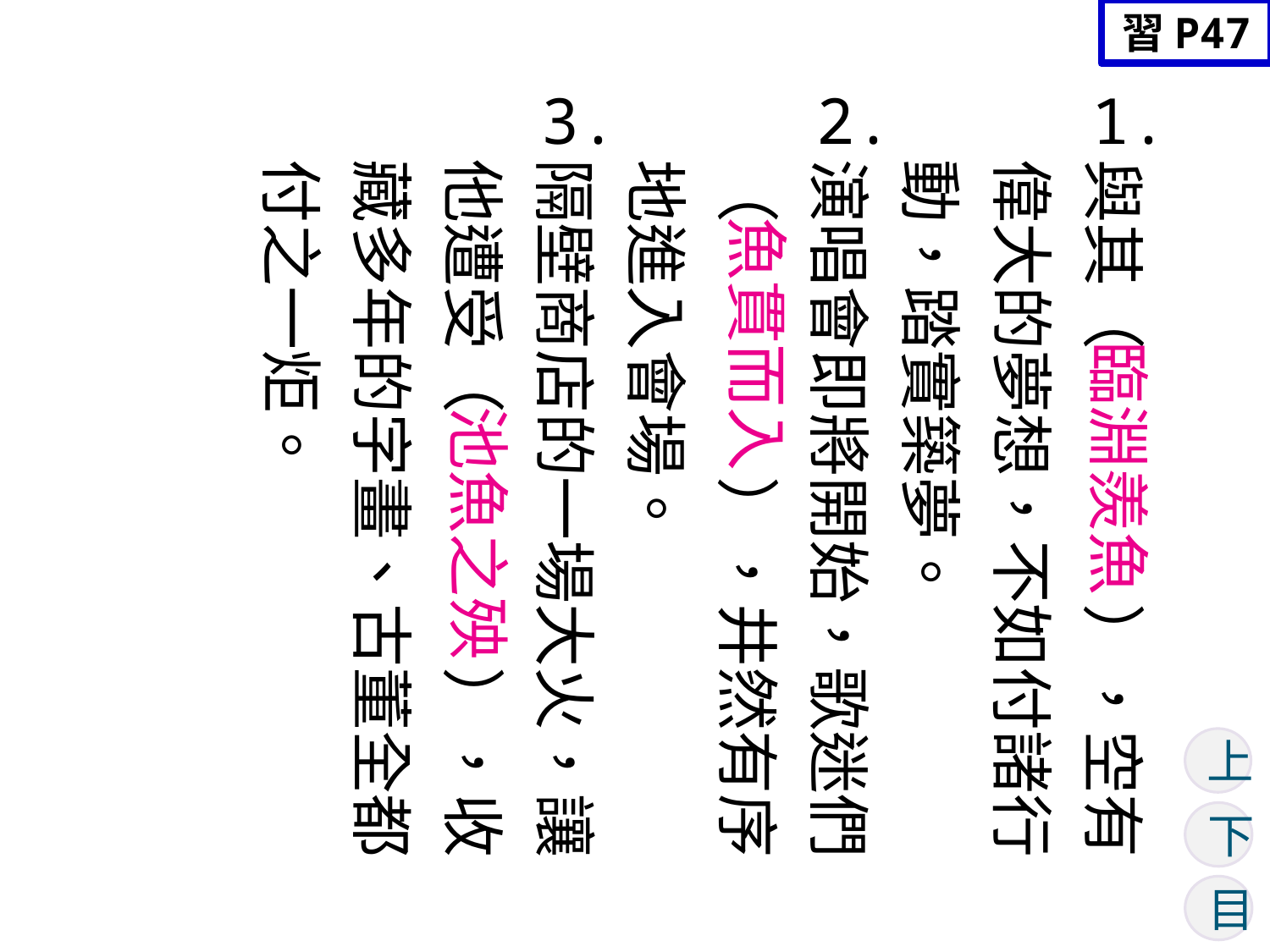

習P47
3.
2.
1.
與其（　　　　），空有偉大的夢想，不如付諸行動，踏實築夢。
演唱會即將開始，歌迷們（　　　　），井然有序地進入會場。
隔壁商店的一場大火，讓他遭受（　　　　），收藏多年的字畫、古董全都付之一炬。
魚貫而入
臨淵羨魚
池魚之殃